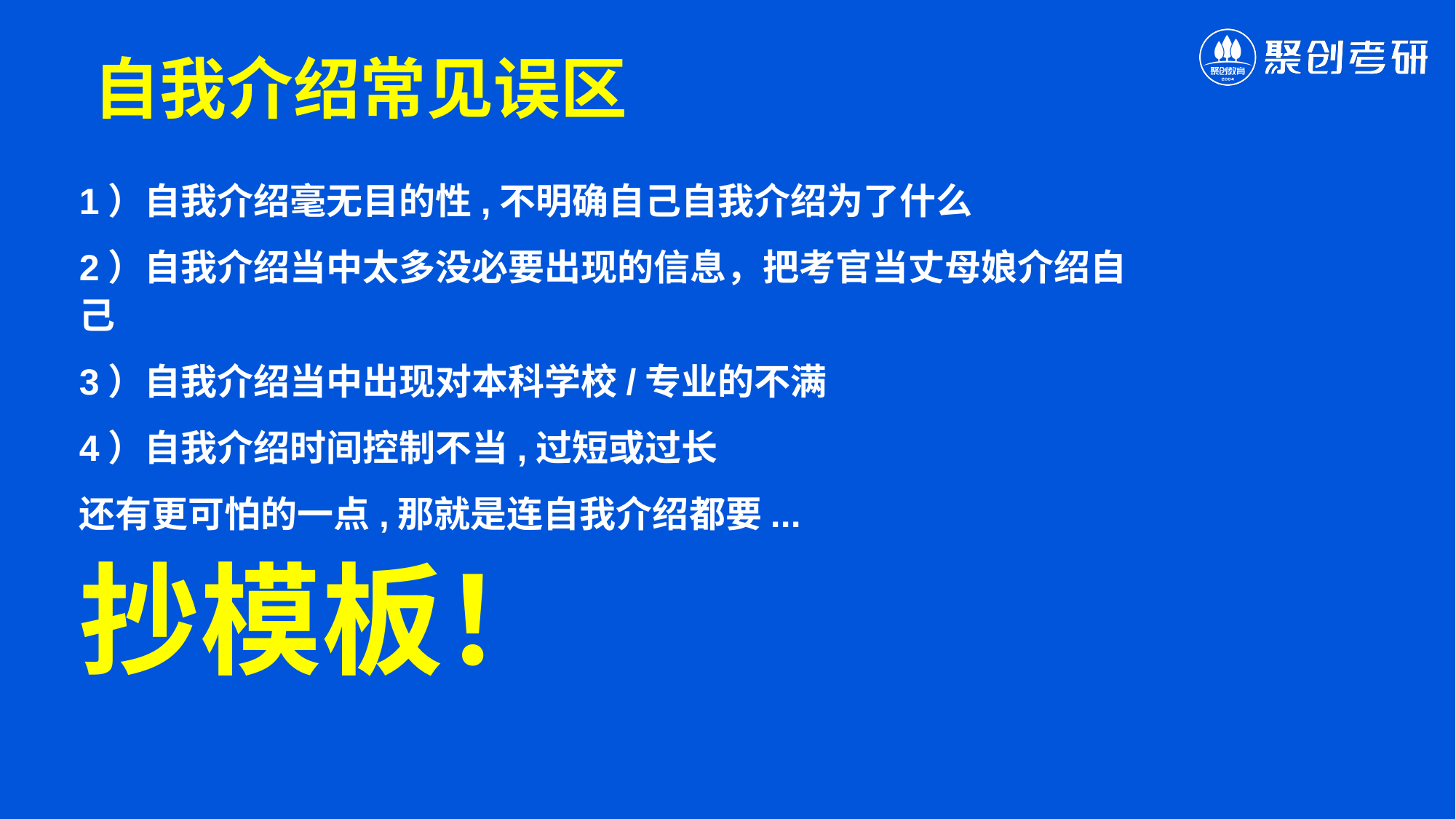

自我介绍常见误区
1）自我介绍毫无目的性,不明确自己自我介绍为了什么
2）自我介绍当中太多没必要出现的信息，把考官当丈母娘介绍自己
3）自我介绍当中出现对本科学校/专业的不满
4）自我介绍时间控制不当,过短或过长
还有更可怕的一点,那就是连自我介绍都要...
抄模板！